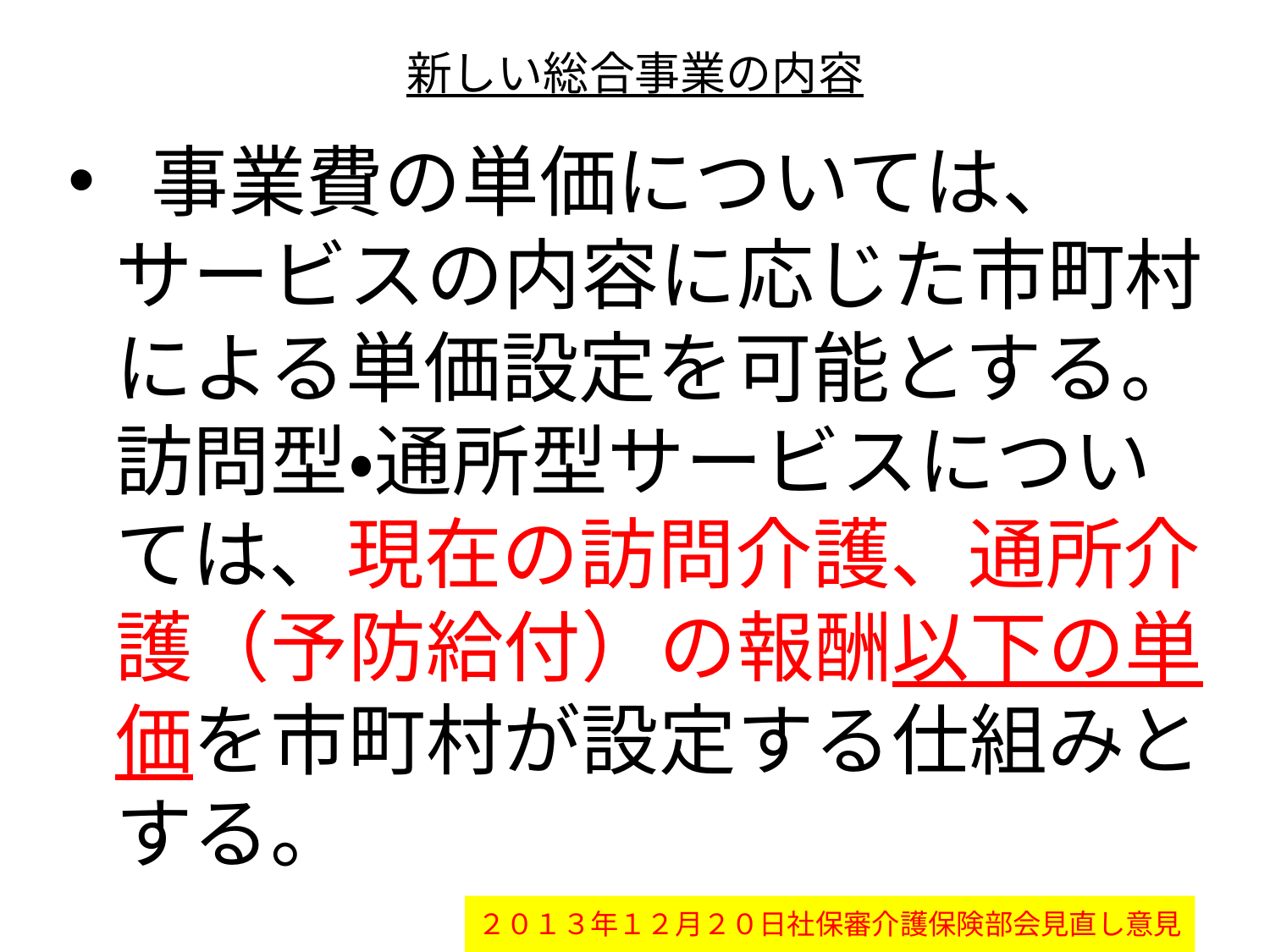

# 新しい総合事業の内容
 事業費の単価については、サービスの内容に応じた市町村による単価設定を可能とする。訪問型・通所型サービスについては、現在の訪問介護、通所介護（予防給付）の報酬以下の単価を市町村が設定する仕組みとする。
２０１３年１２月２０日社保審介護保険部会見直し意見